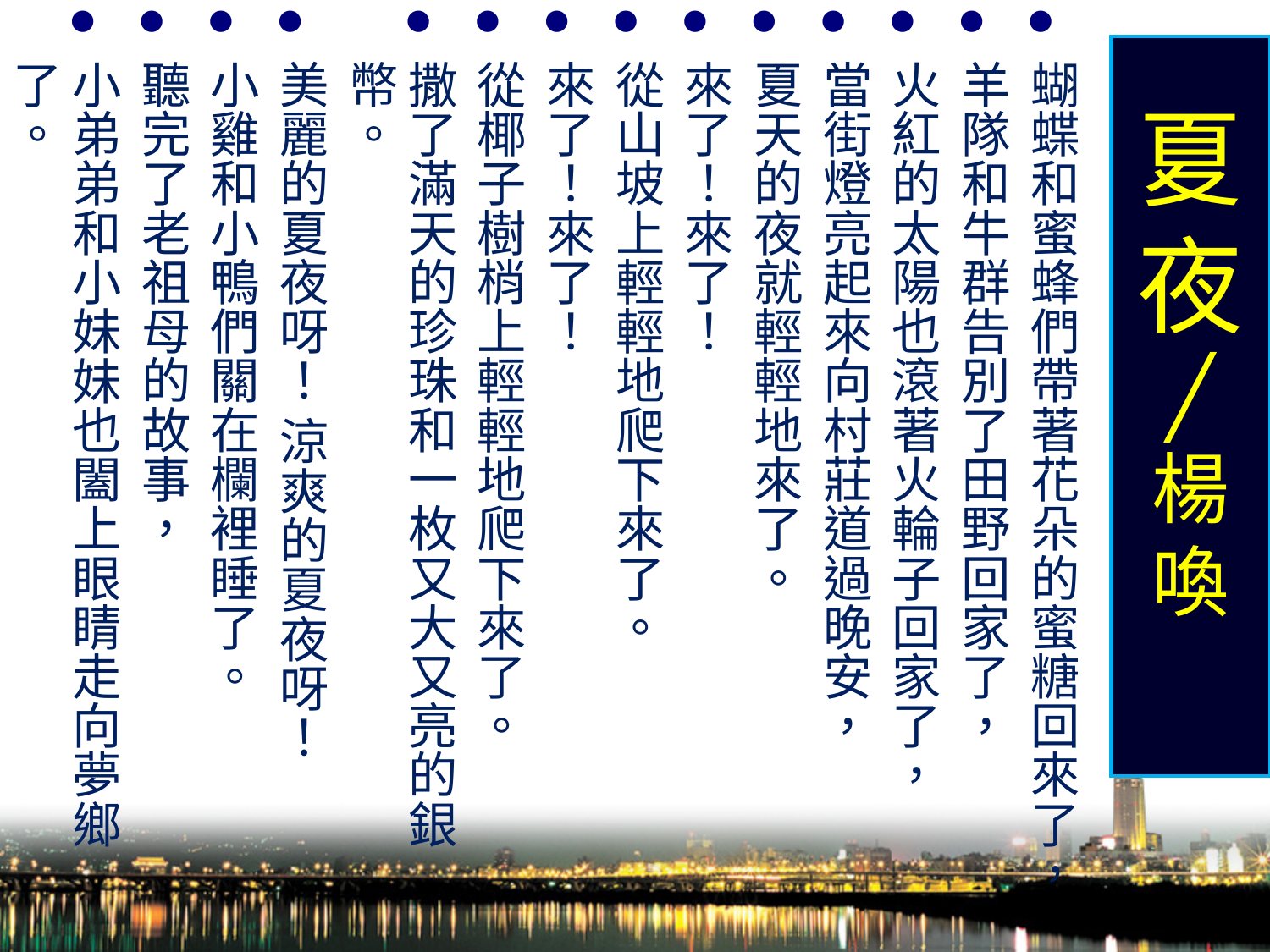

蝴蝶和蜜蜂們帶著花朵的蜜糖回來了，
羊隊和牛群告別了田野回家了，
火紅的太陽也滾著火輪子回家了，
當街燈亮起來向村莊道過晚安，
夏天的夜就輕輕地來了。
來了！來了！
從山坡上輕輕地爬下來了。
來了！來了！
從椰子樹梢上輕輕地爬下來了。
撒了滿天的珍珠和一枚又大又亮的銀幣。
美麗的夏夜呀！ 涼爽的夏夜呀！
小雞和小鴨們關在欄裡睡了。
聽完了老祖母的故事，
小弟弟和小妹妹也闔上眼睛走向夢鄉了。
# 夏夜
╱
楊喚